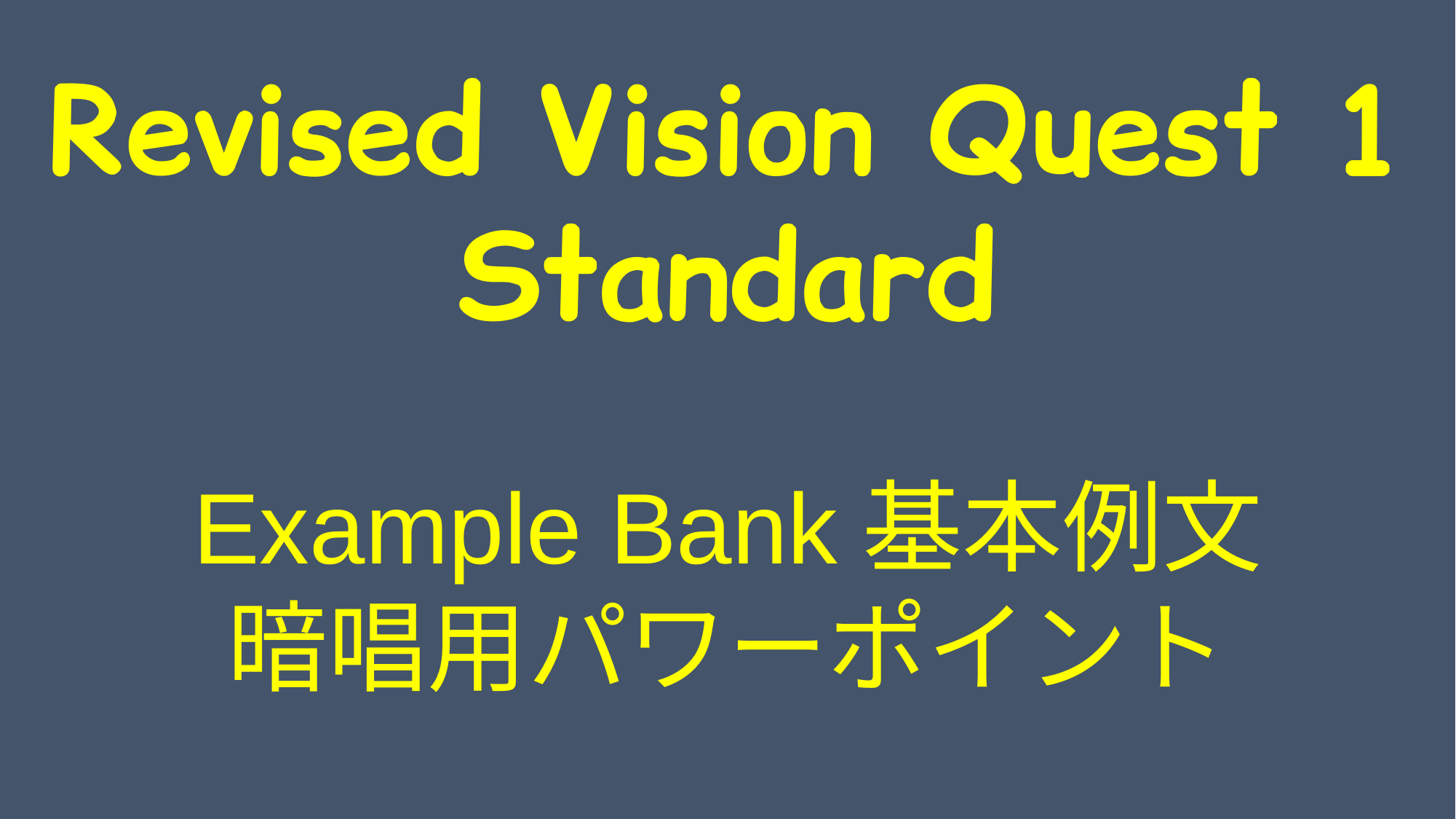

Revised Vision Quest 1
Standard

Example Bank基本例文
暗唱用パワーポイント